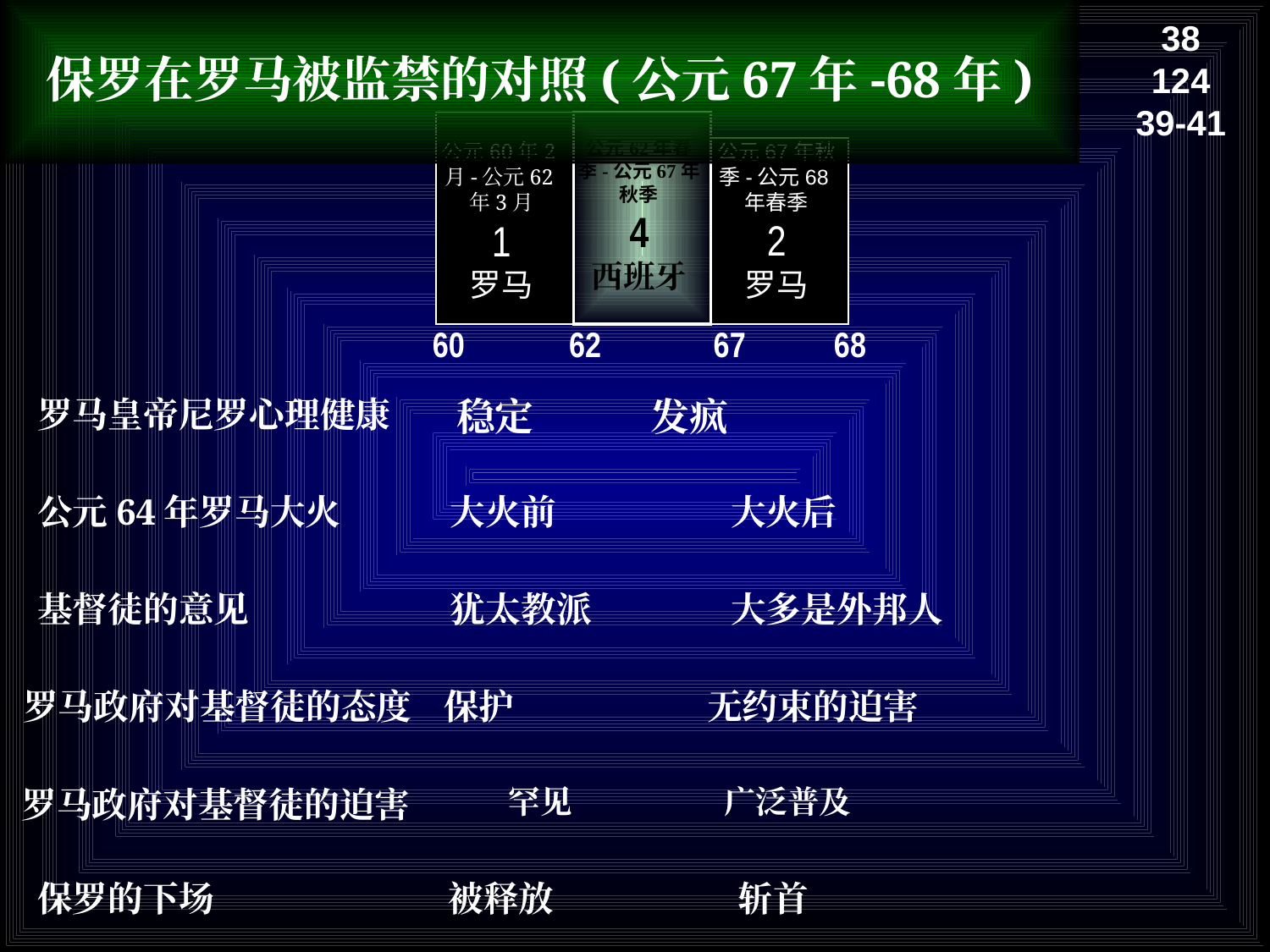

罗马皇帝尼禄心理健康
38
124
39-41
保罗在罗马被监禁的对照(公元67年-68年)

公元60年2月-公元62年3月
1
罗马

公元67年秋季-公元68年春季
2
罗马

公元62年春季-公元67年秋季
4
西班牙

60             62              67           68
罗马皇帝尼罗心理健康
稳定            发疯

公元64年罗马大火
大火前		   大火后
基督徒的意见
犹太教派	   大多是外邦人
罗马政府对基督徒的态度
  保护		    无约束的迫害
罗马政府对基督徒的迫害
罕见	           广泛普及
保罗的下场
被释放		    斩首